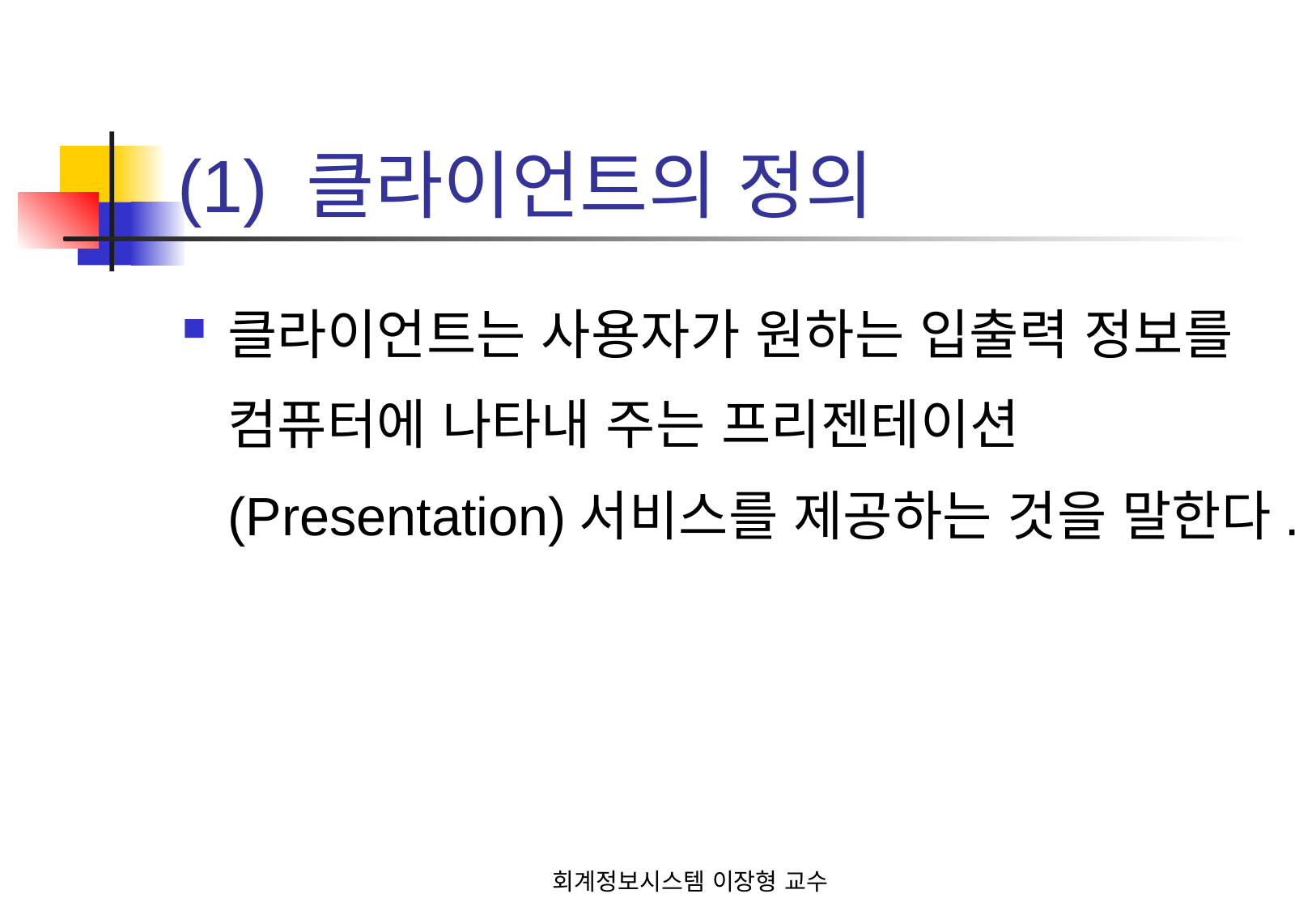

# (1) 클라이언트의 정의
클라이언트는 사용자가 원하는 입출력 정보를 컴퓨터에 나타내 주는 프리젠테이션(Presentation)서비스를 제공하는 것을 말한다.
회계정보시스템 이장형 교수